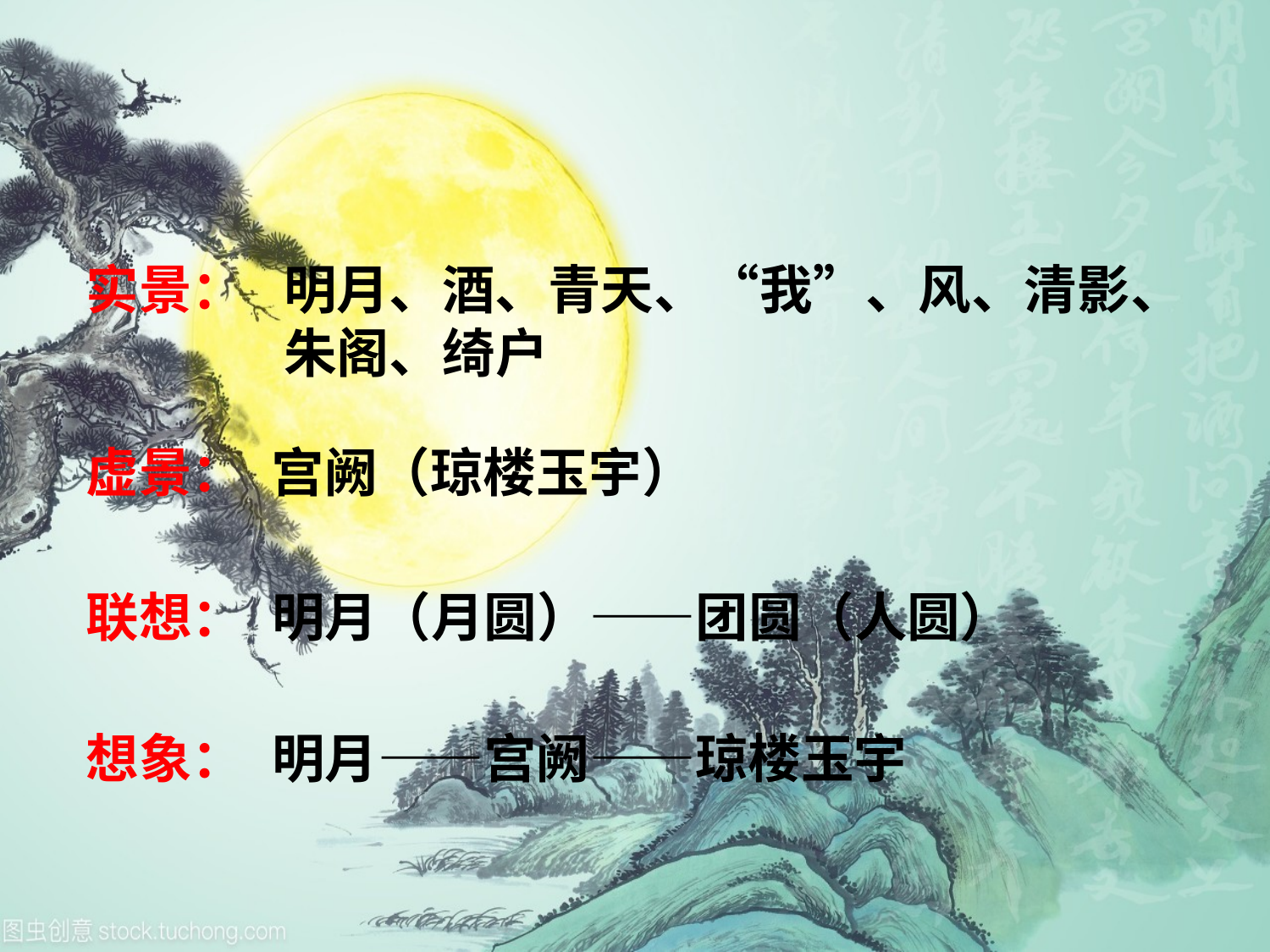

实景：
明月、酒、青天、“我”、风、清影、朱阁、绮户
虚景：
宫阙（琼楼玉宇）
联想：
明月（月圆）——团圆（人圆）
想象：
明月——宫阙——琼楼玉宇